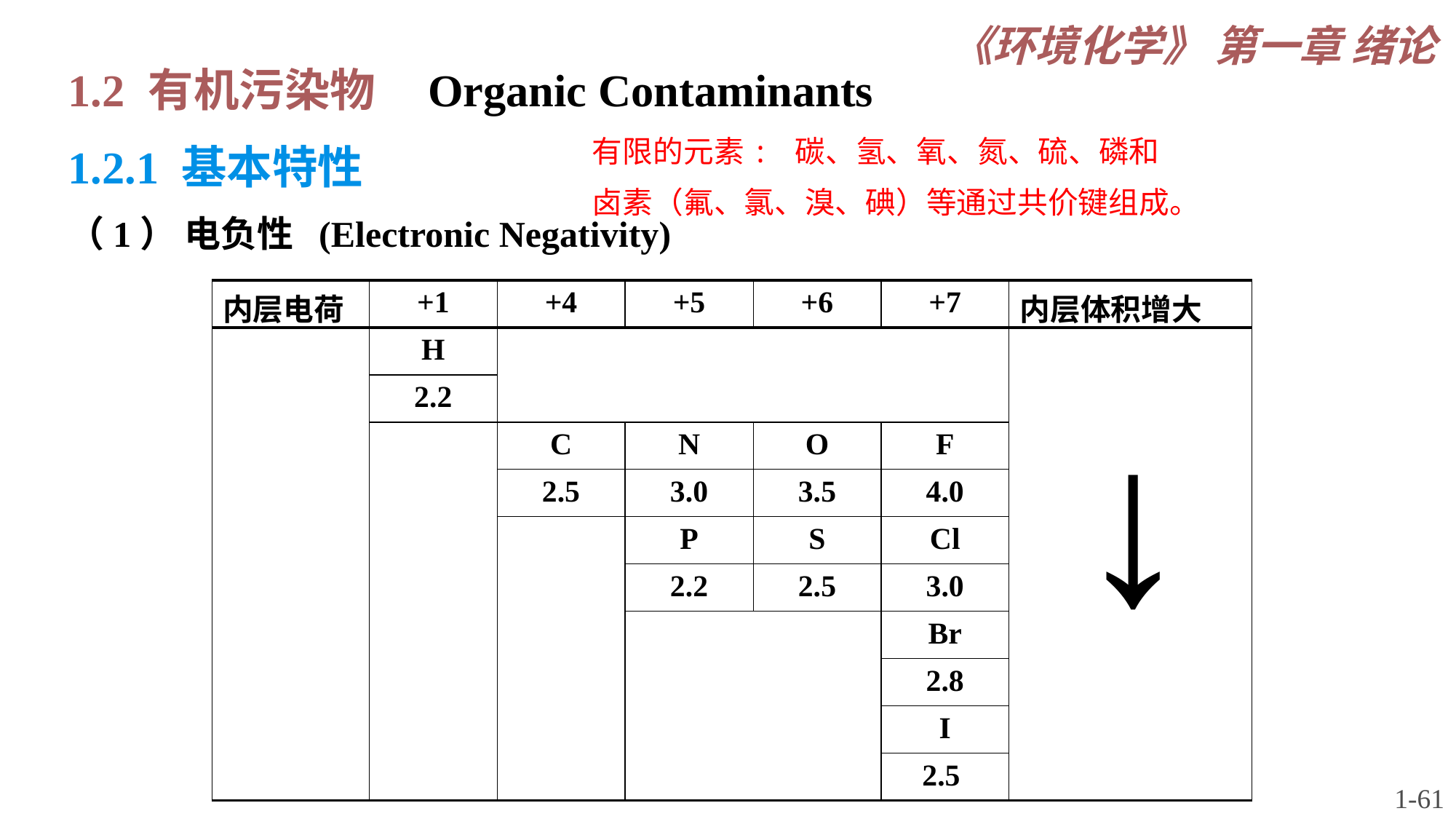

《环境化学》 第一章 绪论
1.2 有机污染物    Organic Contaminants
1.2.1 基本特性
（1） 电负性  (Electronic Negativity)
有限的元素: 碳、氢、氧、氮、硫、磷和
卤素（氟、氯、溴、碘）等通过共价键组成。
| 内层电荷 | +1 | +4 | +5 | +6 | +7 | 内层体积增大 |
| --- | --- | --- | --- | --- | --- | --- |
|  | H |  |  |  |  | ↓ |
|  | 2.2 |  |  |  |  |  |
|  |  | C | N | O | F |  |
|  |  | 2.5 | 3.0 | 3.5 | 4.0 |  |
|  |  |  | P | S | Cl |  |
|  |  |  | 2.2 | 2.5 | 3.0 |  |
|  |  |  |  |  | Br |  |
|  |  |  |  |  | 2.8 |  |
|  |  |  |  |  | I |  |
|  |  |  |  |  | 2.5 |  |
1-61